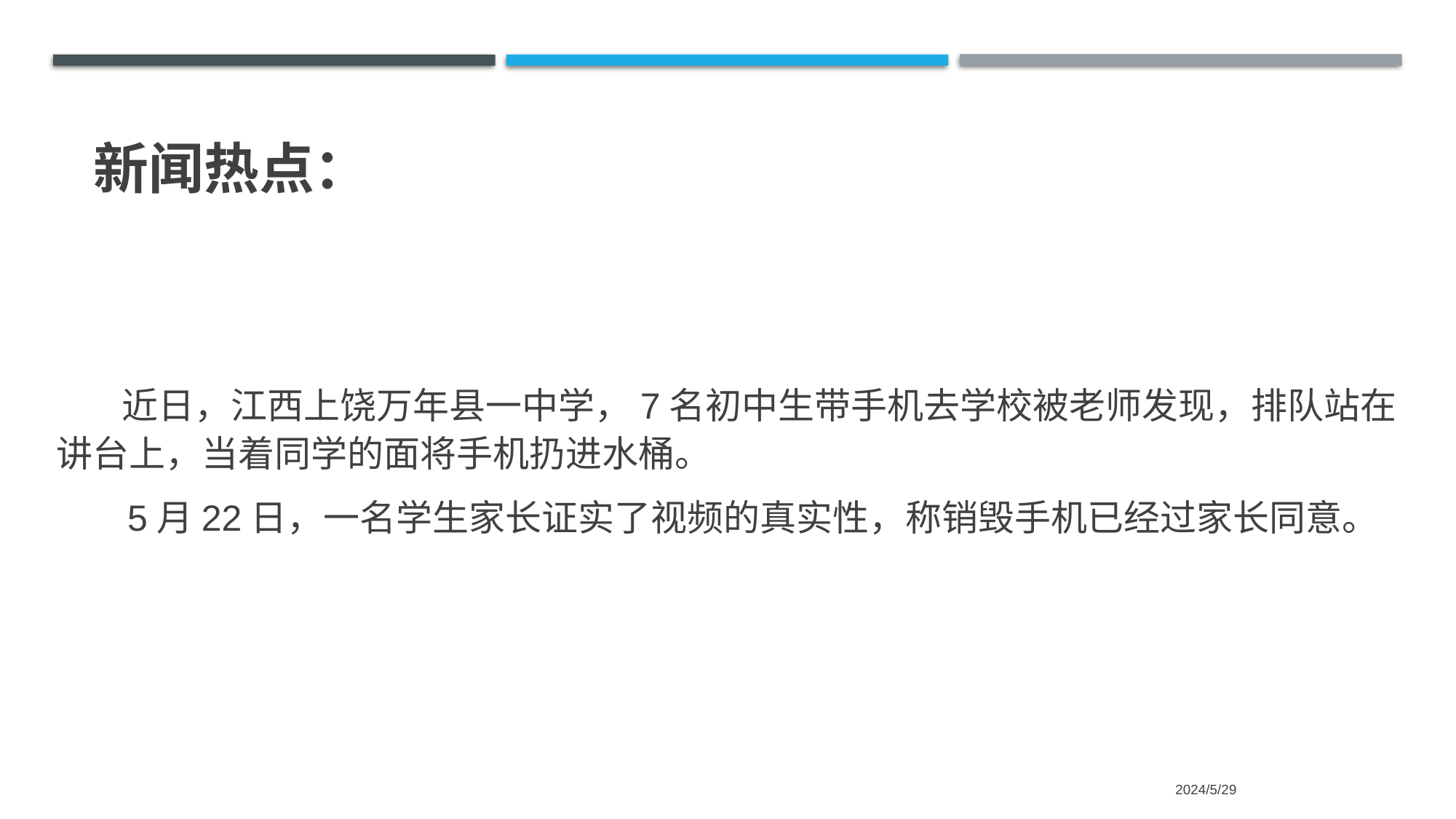

# 新闻热点：
       近日，江西上饶万年县一中学，7名初中生带手机去学校被老师发现，排队站在讲台上，当着同学的面将手机扔进水桶。
       5月22日，一名学生家长证实了视频的真实性，称销毁手机已经过家长同意。
2024/5/29